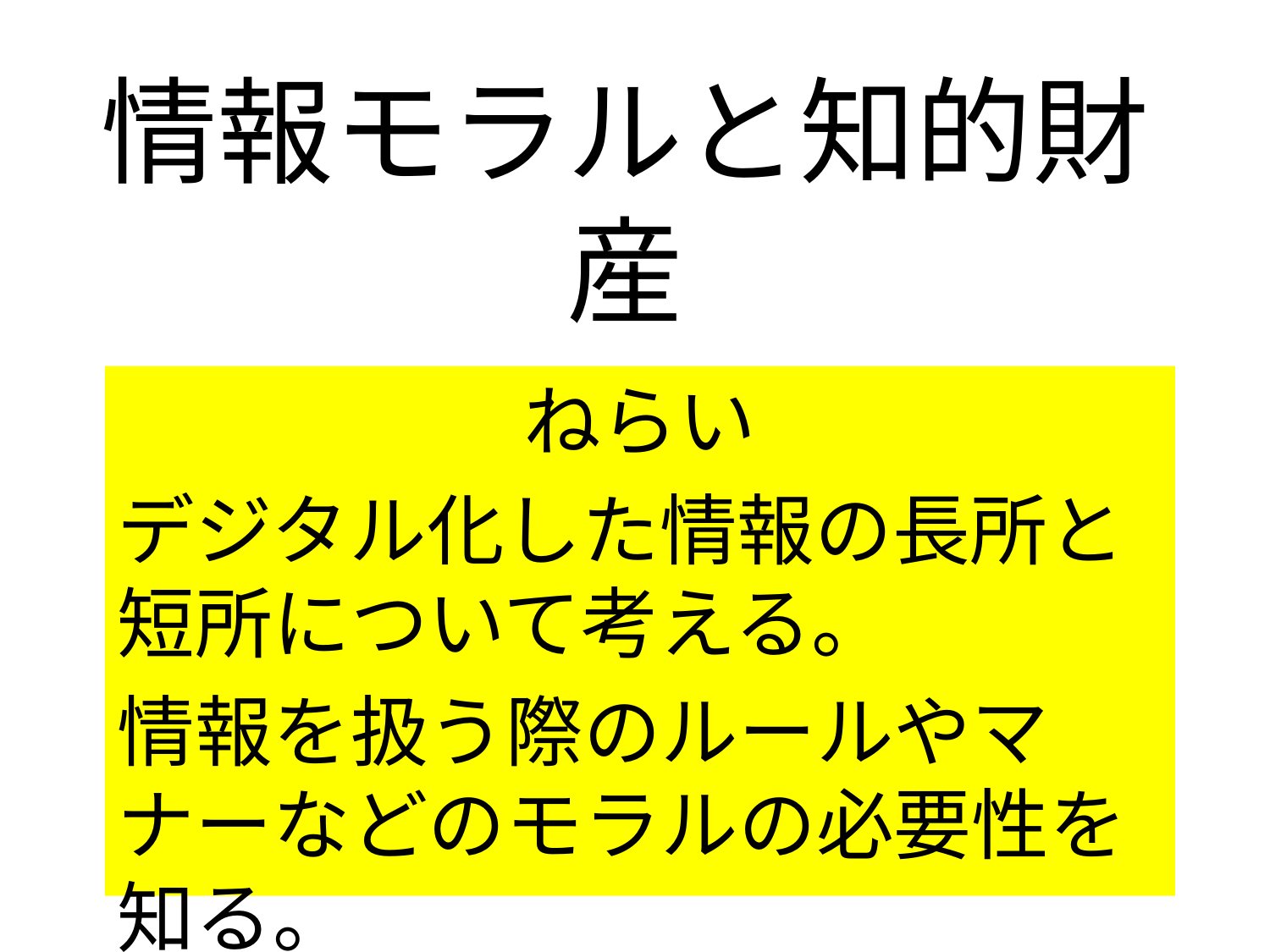

# 情報モラルと知的財産
ねらい
デジタル化した情報の長所と短所について考える。
情報を扱う際のルールやマナーなどのモラルの必要性を知る。